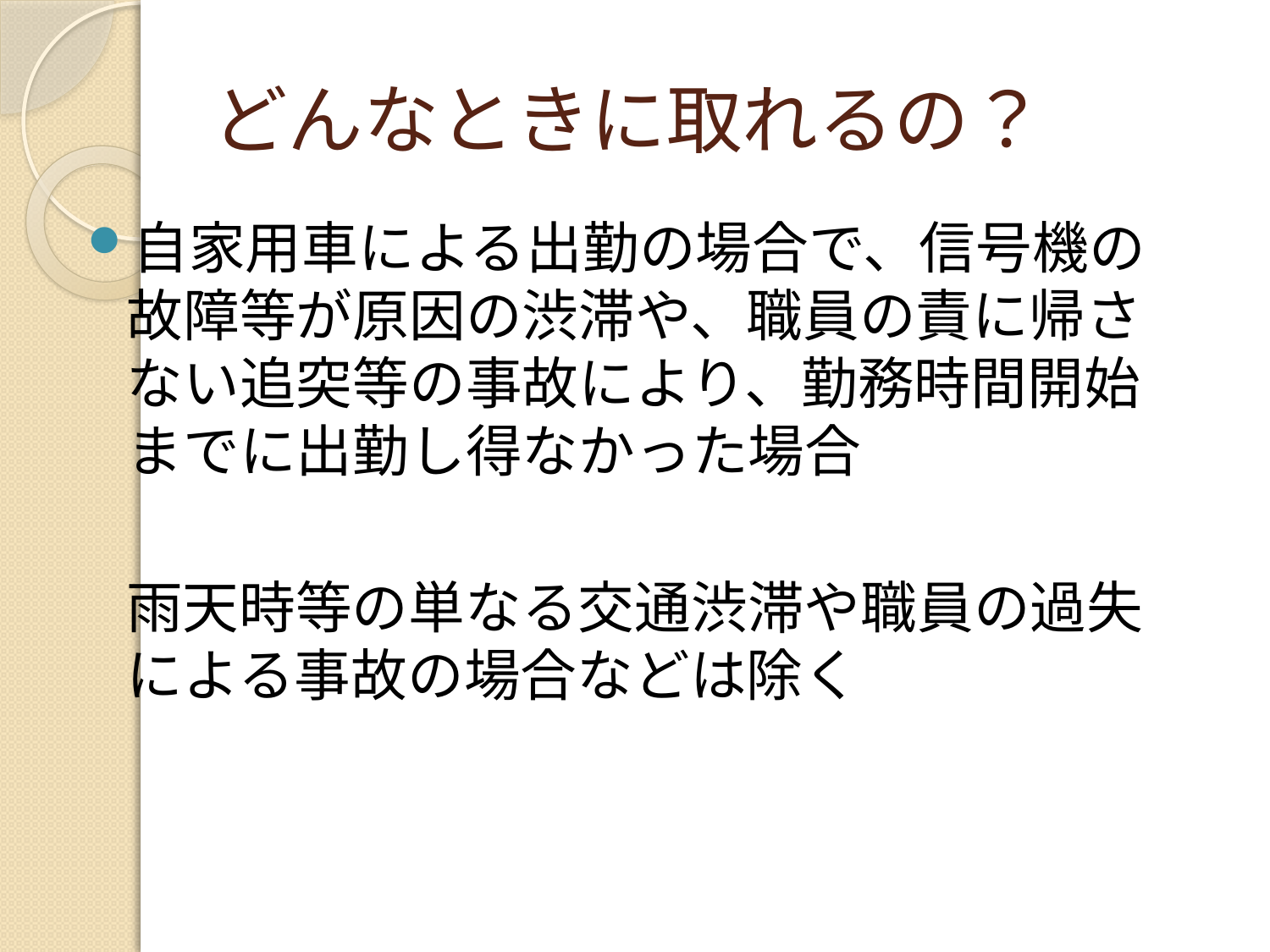

# どんなときに取れるの？
自家用車による出勤の場合で、信号機の故障等が原因の渋滞や、職員の責に帰さない追突等の事故により、勤務時間開始までに出勤し得なかった場合

  雨天時等の単なる交通渋滞や職員の過失による事故の場合などは除く